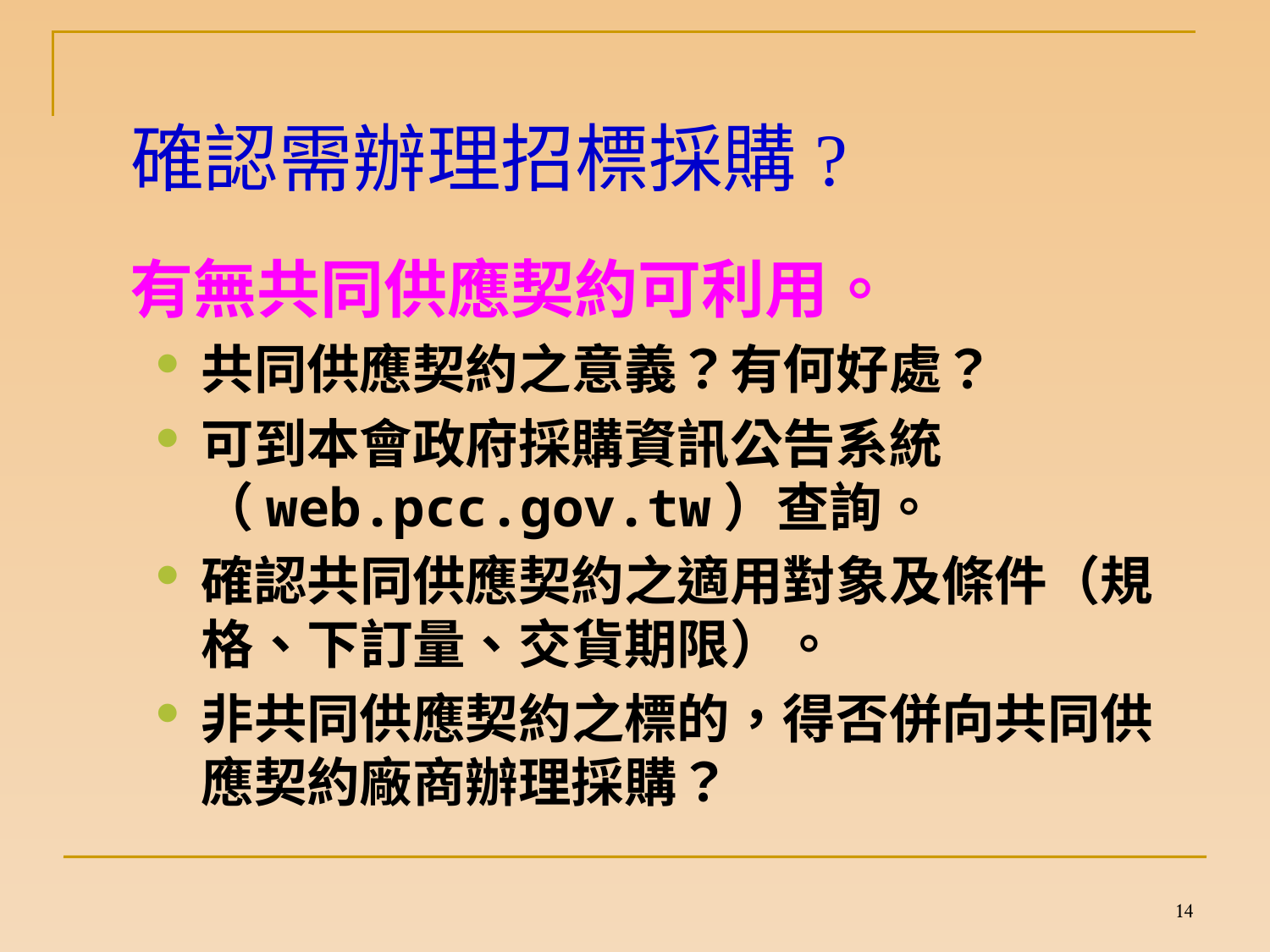

# 確認需辦理招標採購?
有無共同供應契約可利用。
共同供應契約之意義？有何好處？
可到本會政府採購資訊公告系統（web.pcc.gov.tw）查詢。
確認共同供應契約之適用對象及條件（規格、下訂量、交貨期限）。
非共同供應契約之標的，得否併向共同供應契約廠商辦理採購？
14